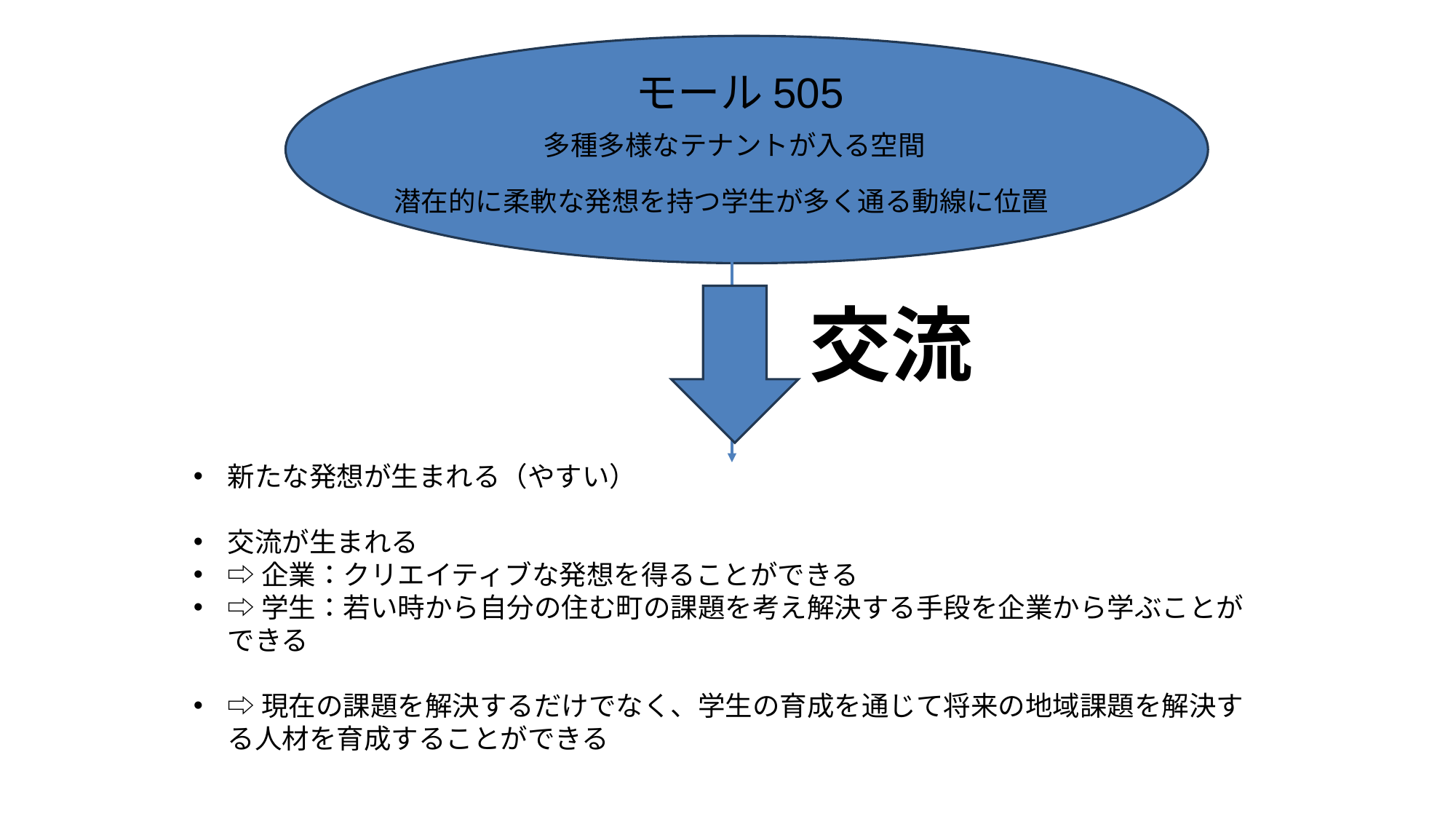

モール505
多種多様なテナントが入る空間
潜在的に柔軟な発想を持つ学生が多く通る動線に位置

交流
新たな発想が生まれる（やすい）

交流が生まれる
⇨企業：クリエイティブな発想を得ることができる
⇨学生：若い時から自分の住む町の課題を考え解決する手段を企業から学ぶことができる

⇨現在の課題を解決するだけでなく、学生の育成を通じて将来の地域課題を解決する人材を育成することができる